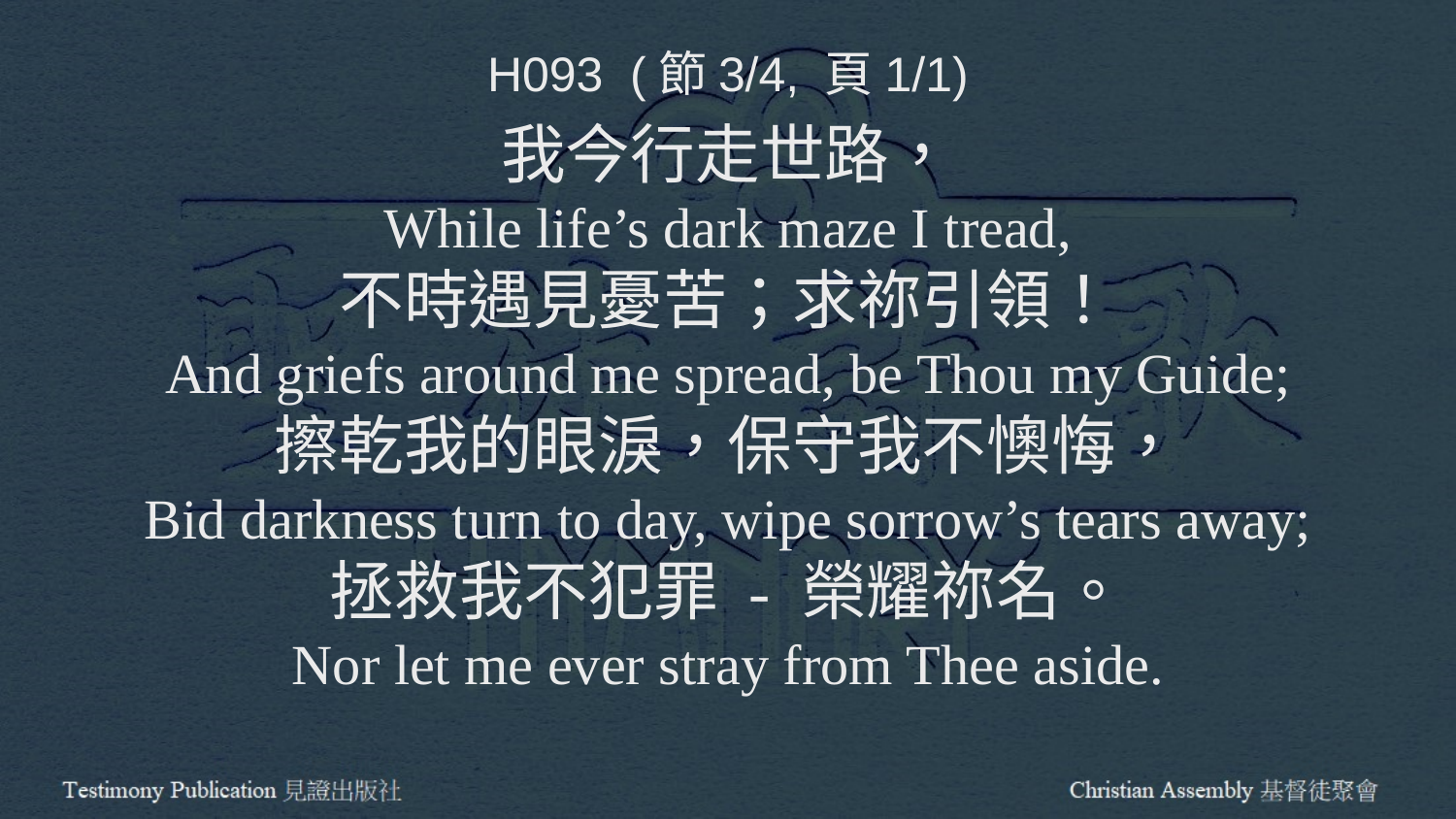

H093  (節3/4, 頁1/1)
我今行走世路，
While life’s dark maze I tread,
不時遇見憂苦；求祢引領！
And griefs around me spread, be Thou my Guide;
擦乾我的眼淚，保守我不懊悔，
Bid darkness turn to day, wipe sorrow’s tears away;
拯救我不犯罪 - 榮耀祢名。
Nor let me ever stray from Thee aside.